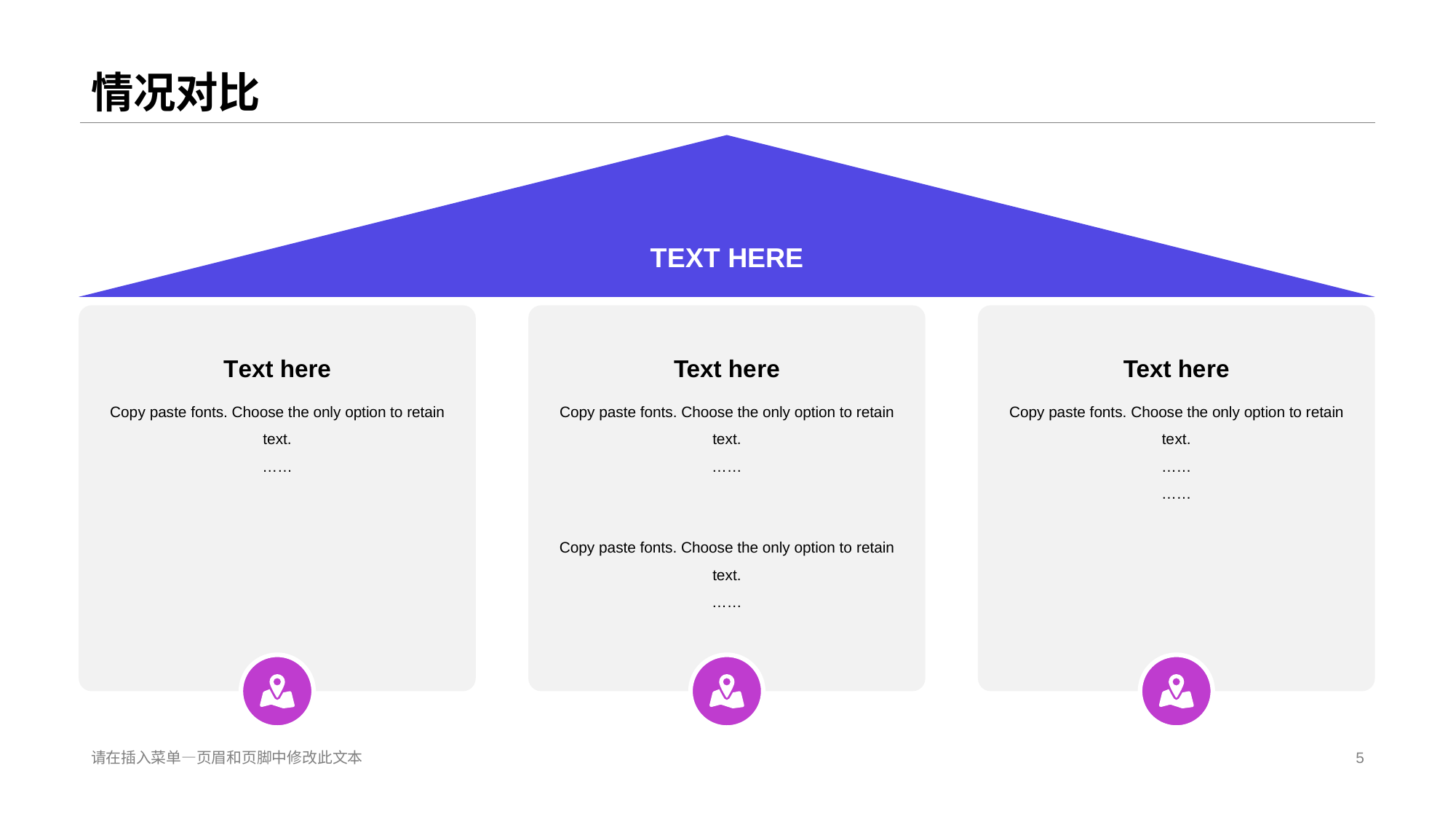

# 情况对比
T EXT HERE

T ext here
Cop y paste fonts. Choose the only option to retain text.
……

Text he re
Copy paste fonts. Choose the only option to retain text.
……

Copy paste fonts. Choose the only option to  retain text.
……

Text he re
Copy paste fonts. Choose the only option to retain te xt.
……
……

请在插入菜单—页眉和页脚中修改此文本
5